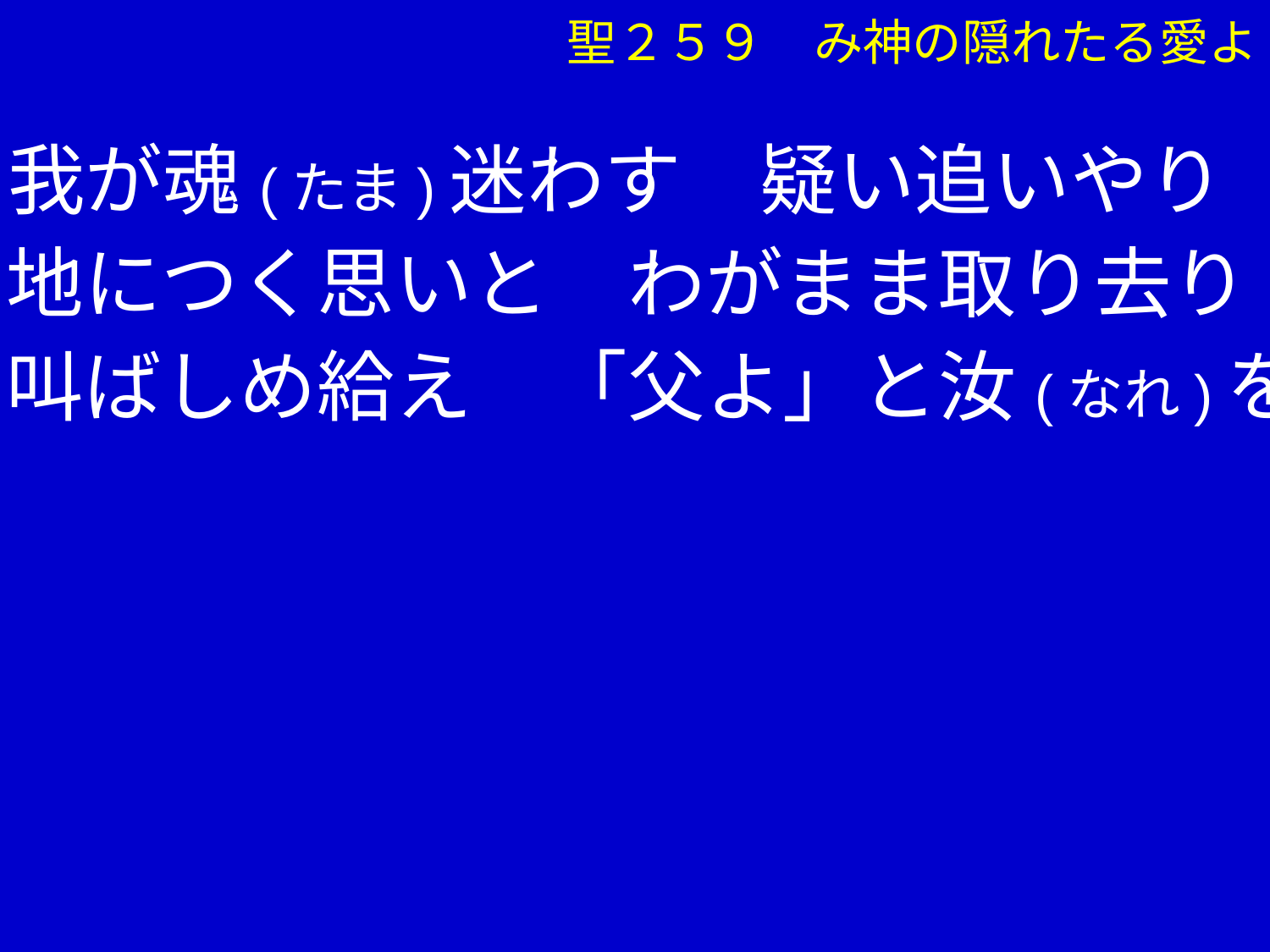

聖２５９　み神の隠れたる愛よ
③我が魂(たま)迷わす　疑い追いやり
　 地につく思いと　わがまま取り去り
　 叫ばしめ給え　「父よ」と汝(なれ)をば